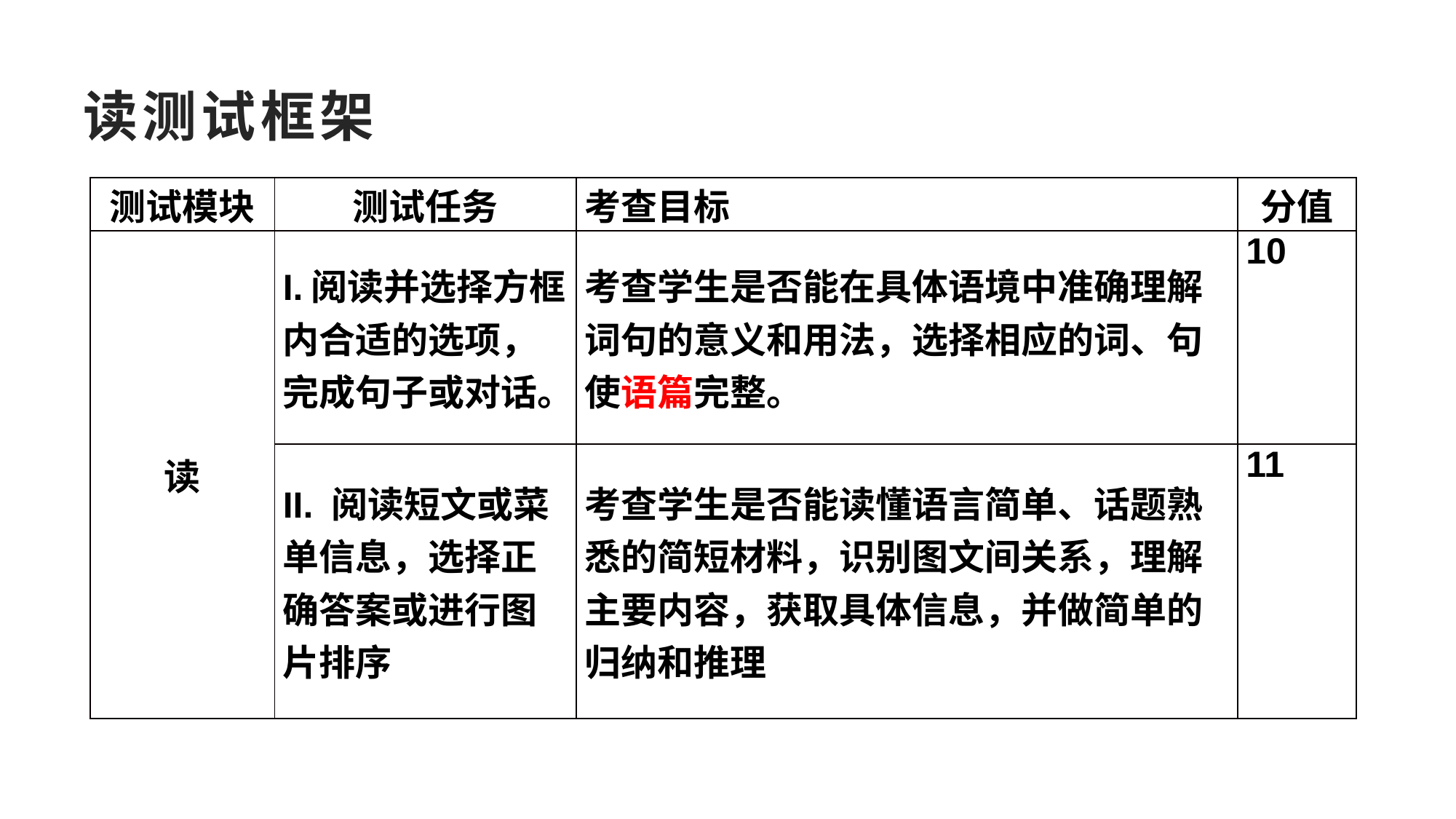

# 读测试框架
| 测试模块 | 测试任务 | 考查目标 | 分值 |
| --- | --- | --- | --- |
| 读 | I.阅读并选择方框内合适的选项，完成句子或对话。 | 考查学生是否能在具体语境中准确理解词句的意义和用法，选择相应的词、句使语篇完整。 | 10 |
|  | II. 阅读短文或菜单信息，选择正确答案或进行图片排序 | 考查学生是否能读懂语言简单、话题熟悉的简短材料，识别图文间关系，理解主要内容，获取具体信息，并做简单的归纳和推理 | 11 |